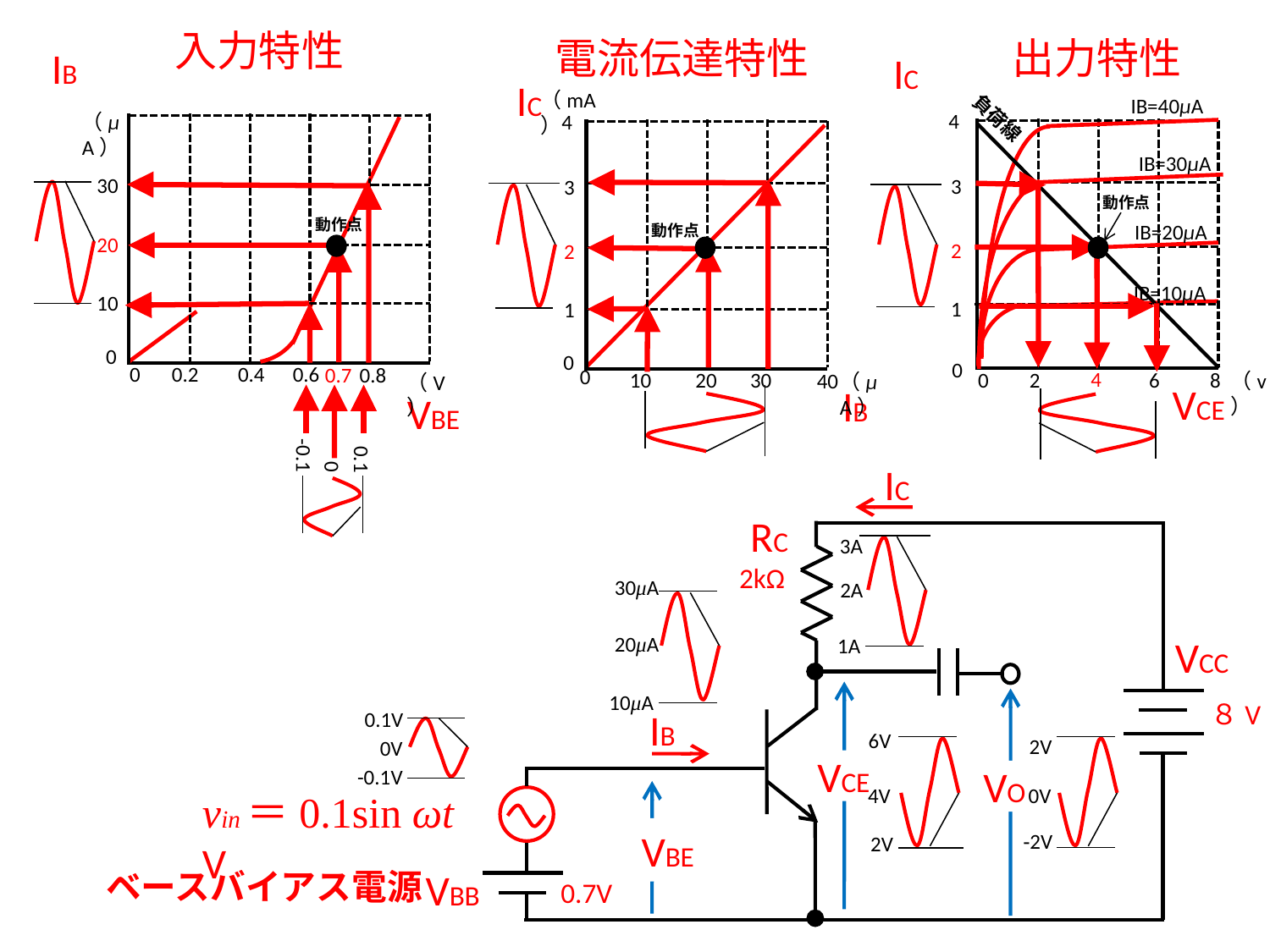

入力特性
電流伝達特性
出力特性
IB
IC
IC
（mA）
IB=40μA
4
4
（μA）
負荷線
IB=30μA
30
3
3

動作点
動作点
IB=20μA
動作点
20
2
2

IB=10μA
10
1

1

0
0
0
0
0.2
0.4
0.6
0.8
0.7
0
4
0
6

8
10
20
30
2
40
（v）
（μA）
（V）

VCE
IB
VBE

0.1

0
-0.1
IC
RC

3A

2kΩ
30μA
2A

20μA
VCC
1A

10μA

８V
IB
0.1V

0V
-0.1V

6V
2V

VCE

VO
4V
0V
vin＝0.1sin ωt V

VBE

-2V
2V
VBB
ベースバイアス電源
0.7V